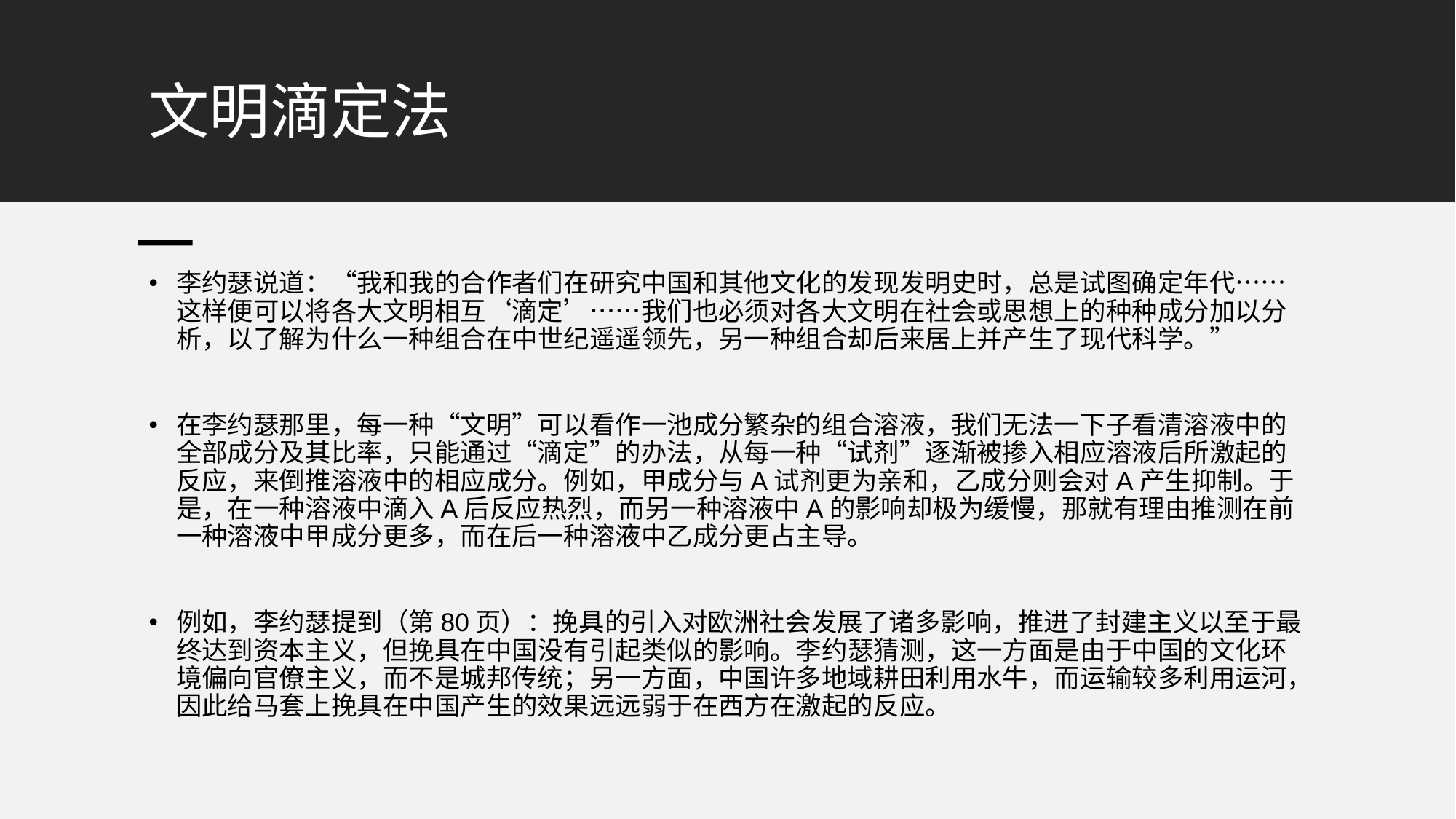

# 文明滴定法

李约瑟说道：“我和我的合作者们在研究中国和其他文化的发现发明史时，总是试图确定年代……这样便可以将各大文明相互‘滴定’……我们也必须对各大文明在社会或思想上的种种成分加以分析，以了解为什么一种组合在中世纪遥遥领先，另一种组合却后来居上并产生了现代科学。”

在李约瑟那里，每一种“文明”可以看作一池成分繁杂的组合溶液，我们无法一下子看清溶液中的全部成分及其比率，只能通过“滴定”的办法，从每一种“试剂”逐渐被掺入相应溶液后所激起的反应，来倒推溶液中的相应成分。例如，甲成分与A试剂更为亲和，乙成分则会对A产生抑制。于是，在一种溶液中滴入A后反应热烈，而另一种溶液中A的影响却极为缓慢，那就有理由推测在前一种溶液中甲成分更多，而在后一种溶液中乙成分更占主导。

例如，李约瑟提到（第80页）：挽具的引入对欧洲社会发展了诸多影响，推进了封建主义以至于最终达到资本主义，但挽具在中国没有引起类似的影响。李约瑟猜测，这一方面是由于中国的文化环境偏向官僚主义，而不是城邦传统；另一方面，中国许多地域耕田利用水牛，而运输较多利用运河，因此给马套上挽具在中国产生的效果远远弱于在西方在激起的反应。